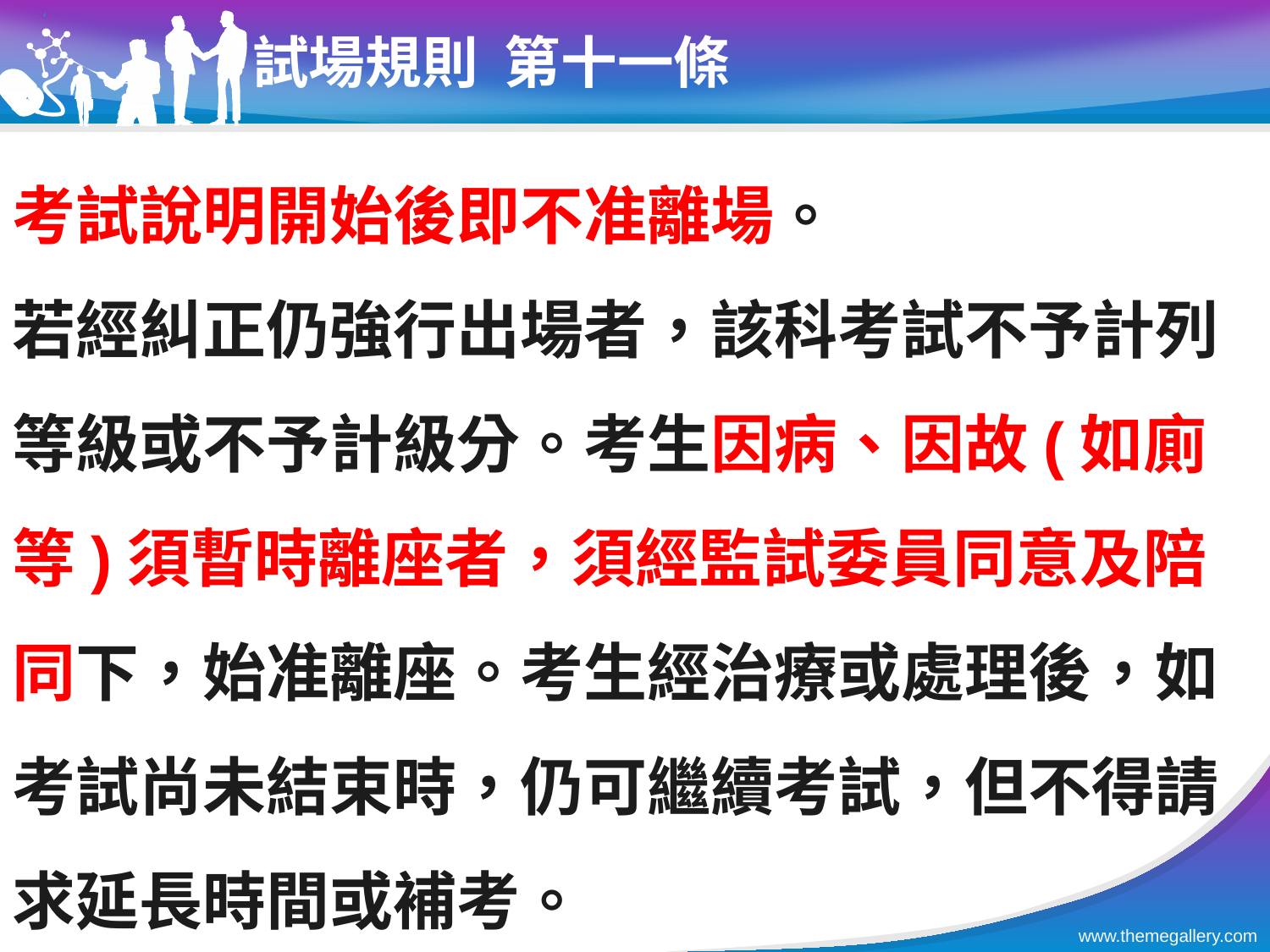

試場規則  第十一條
考試說明開始後即不准離場。
若經糾正仍強行出場者，該科考試不予計列等級或不予計級分。考生因病、因故(如廁等)須暫時離座者，須經監試委員同意及陪同下，始准離座。考生經治療或處理後，如考試尚未結束時，仍可繼續考試，但不得請求延長時間或補考。